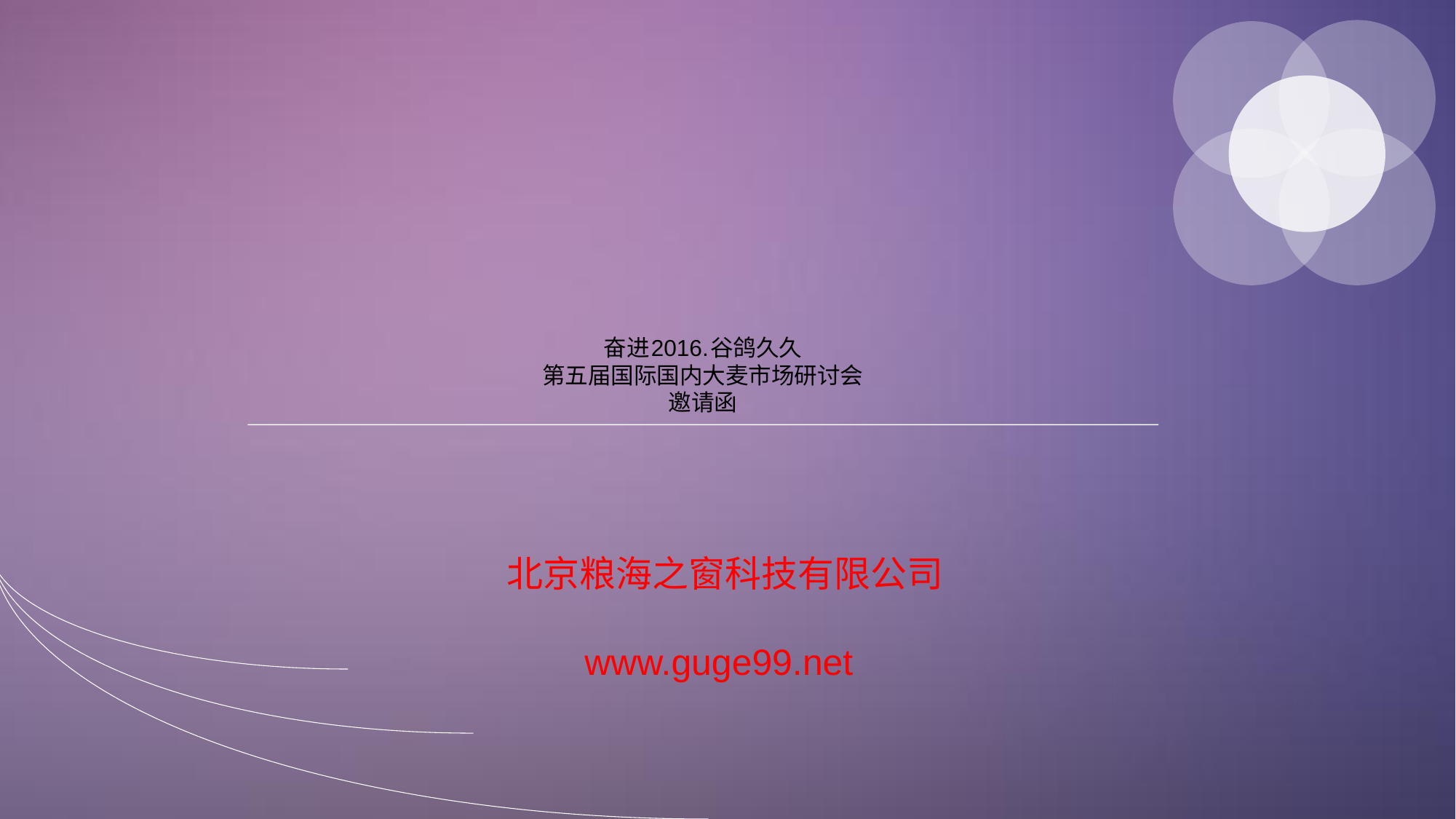

# 奋进2016.谷鸽久久 第五届国际国内大麦市场研讨会 邀请函
北京粮海之窗科技有限公司
www.guge99.net